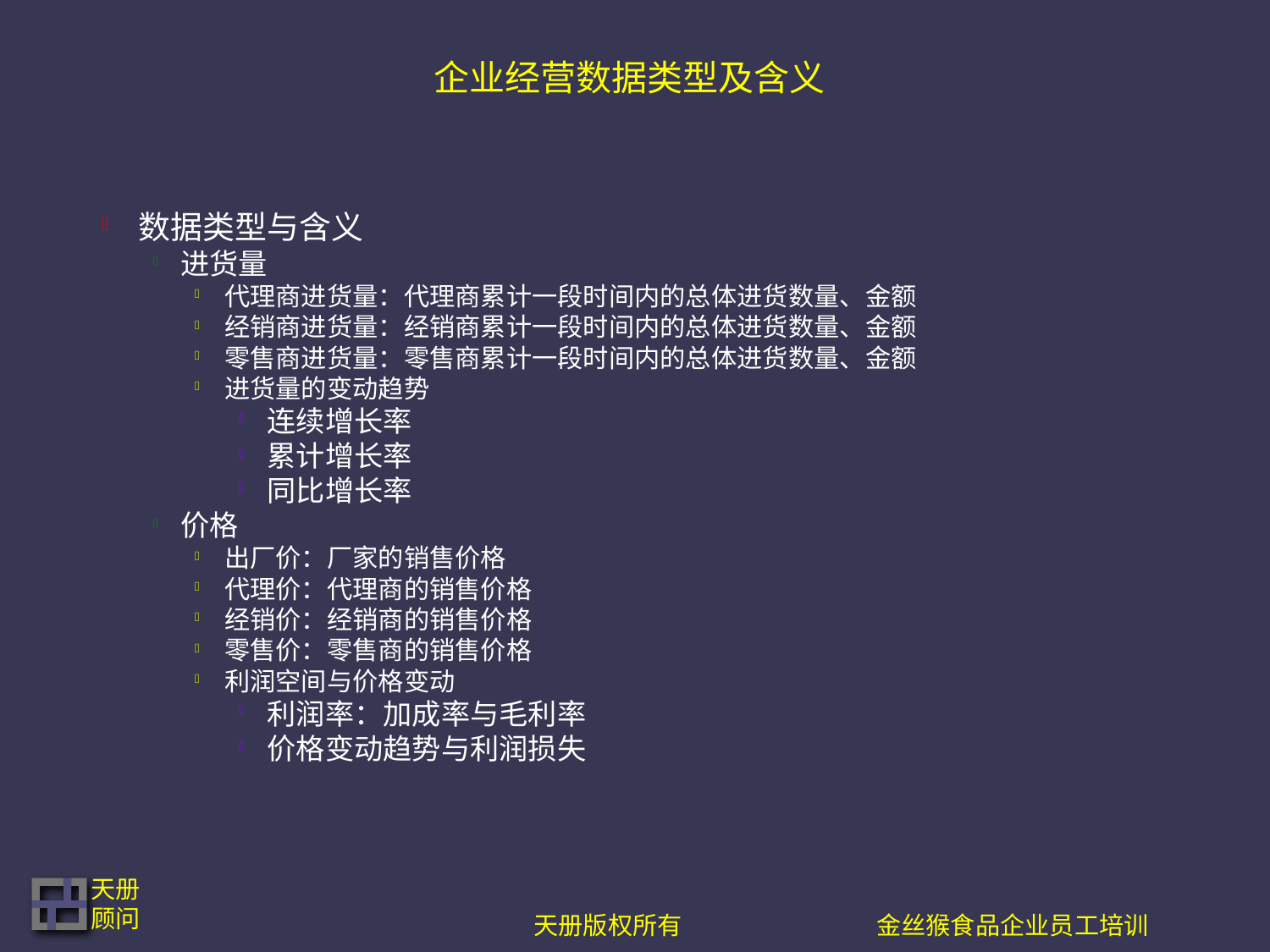

# 企业经营数据类型及含义
数据类型与含义
进货量
代理商进货量：代理商累计一段时间内的总体进货数量、金额
经销商进货量：经销商累计一段时间内的总体进货数量、金额
零售商进货量：零售商累计一段时间内的总体进货数量、金额
进货量的变动趋势
连续增长率
累计增长率
同比增长率
价格
出厂价：厂家的销售价格
代理价：代理商的销售价格
经销价：经销商的销售价格
零售价：零售商的销售价格
利润空间与价格变动
利润率：加成率与毛利率
价格变动趋势与利润损失
4